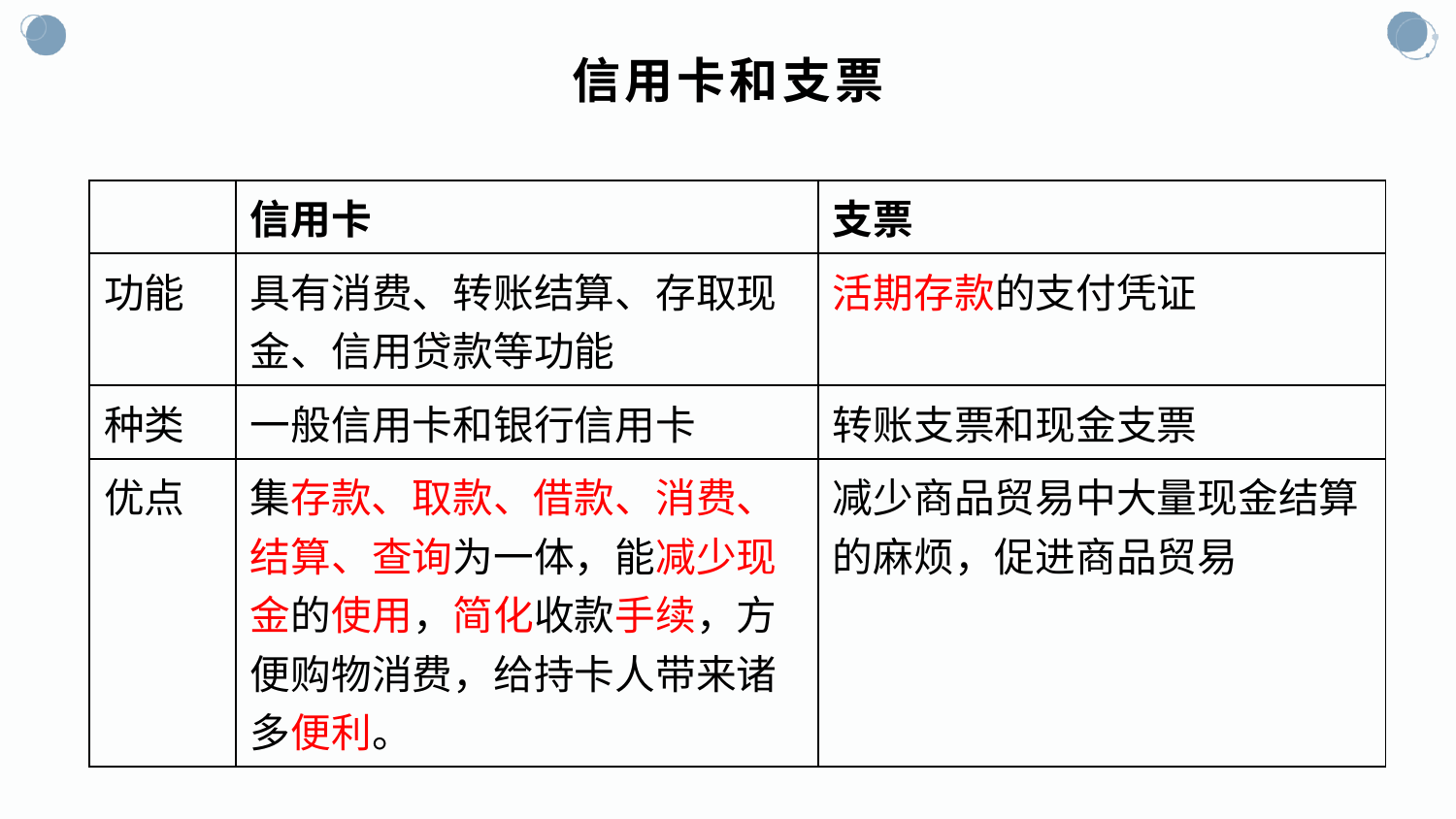

# 信用卡和支票
|  | 信用卡 | 支票 |
| --- | --- | --- |
| 功能 | 具有消费、转账结算、存取现金、信用贷款等功能 | 活期存款的支付凭证 |
| 种类 | 一般信用卡和银行信用卡 | 转账支票和现金支票 |
| 优点 | 集存款、取款、借款、消费、结算、查询为一体，能减少现金的使用，简化收款手续，方便购物消费，给持卡人带来诸多便利。 | 减少商品贸易中大量现金结算的麻烦，促进商品贸易 |